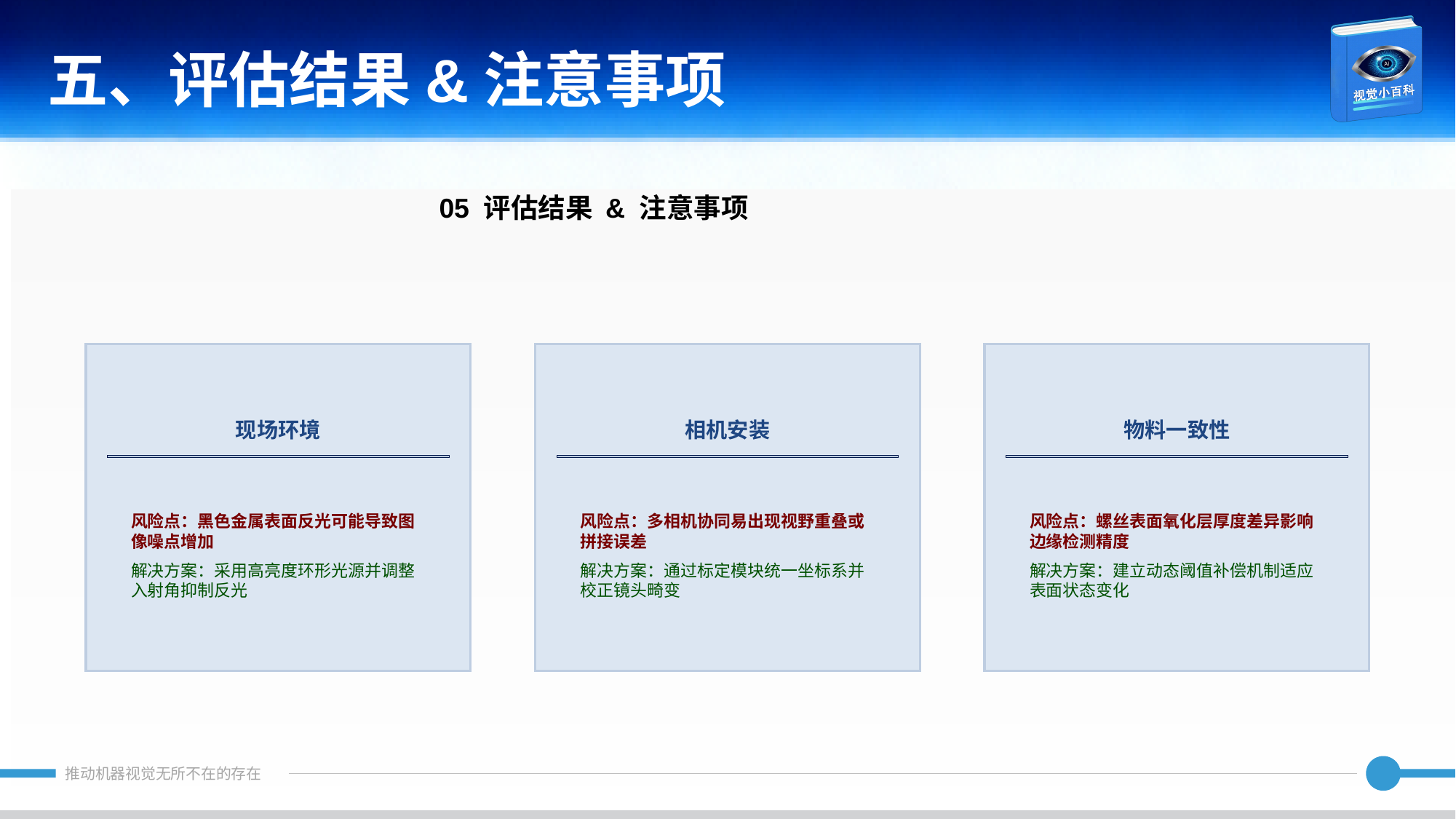

五、评估结果&注意事项

05 评估结果 & 注意事项

现场环境

相机安装

物料一致性

风险点：黑色金属表面反光可能导致图像噪点增加
解决方案：采用高亮度环形光源并调整入射角抑制反光

风险点：多相机协同易出现视野重叠或拼接误差
解决方案：通过标定模块统一坐标系并校正镜头畸变

风险点：螺丝表面氧化层厚度差异影响边缘检测精度
解决方案：建立动态阈值补偿机制适应表面状态变化
10